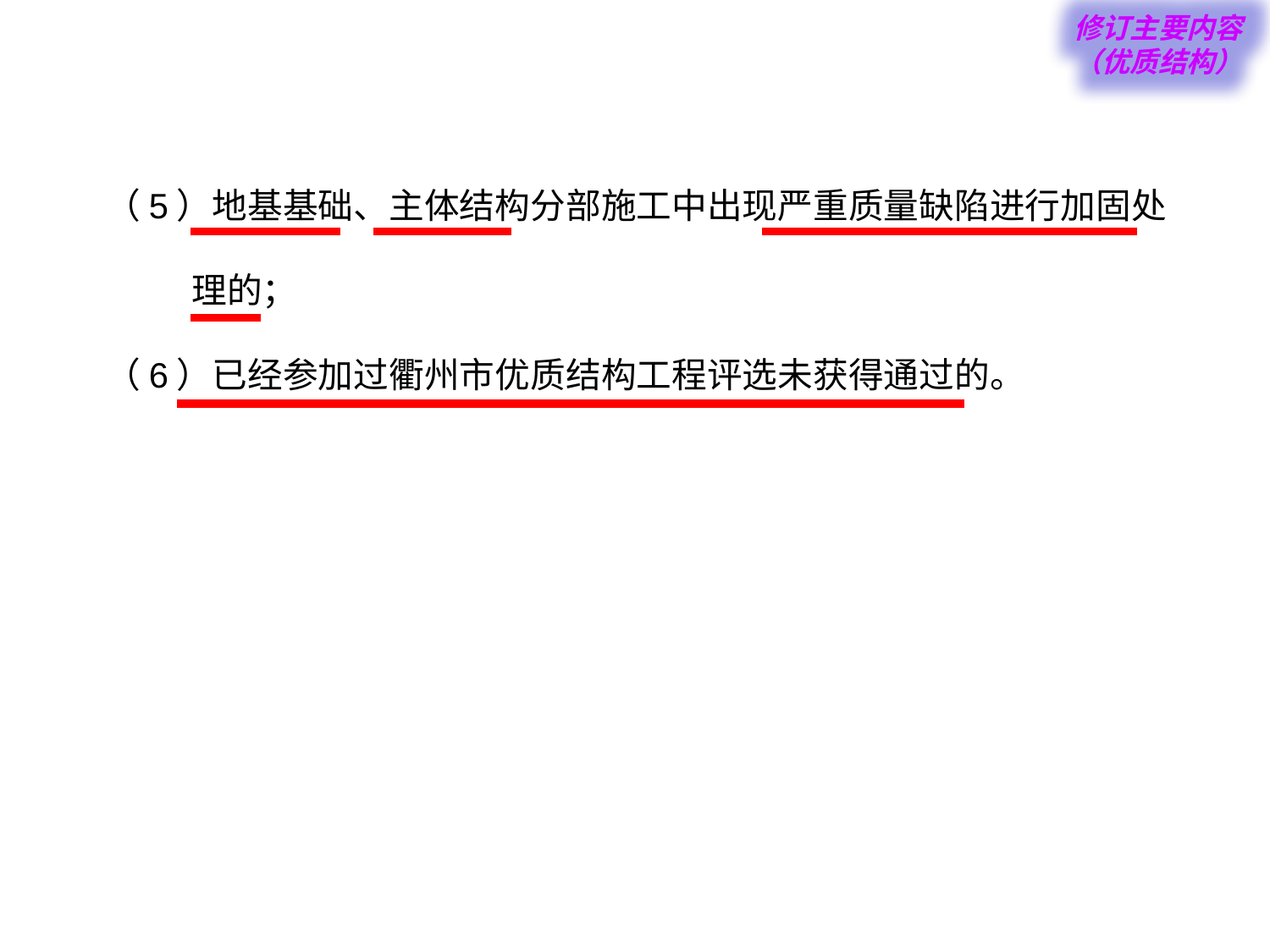

修订主要内容（优质结构）
（5）地基基础、主体结构分部施工中出现严重质量缺陷进行加固处
          理的；
（6）已经参加过衢州市优质结构工程评选未获得通过的。